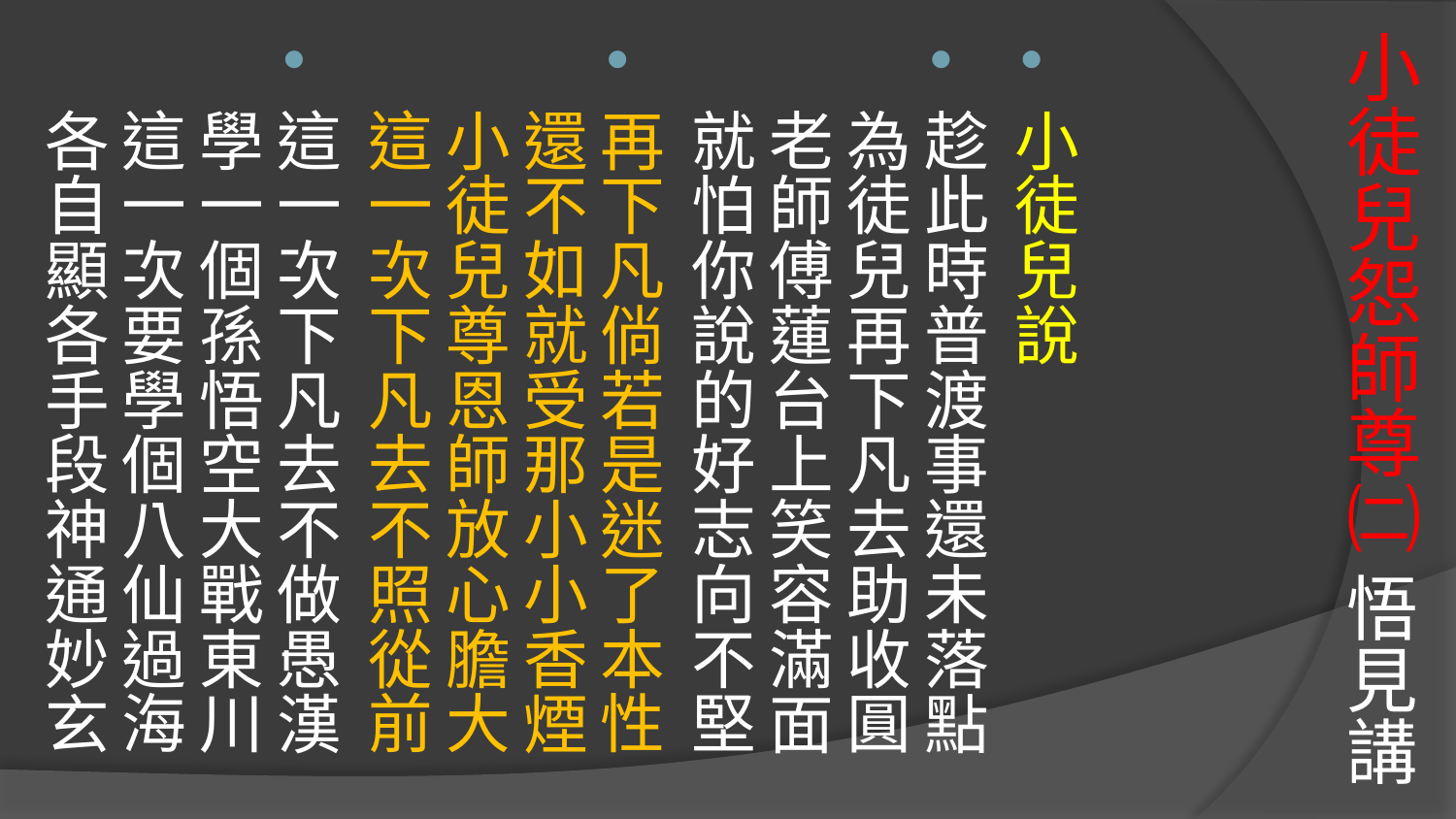

# 小徒兒怨師尊㈡ 悟見講
小徒兒說
趁此時普渡事還未落點
為徒兒再下凡去助收圓
老師傅蓮台上笑容滿面
就怕你說的好志向不堅
再下凡倘若是迷了本性
還不如就受那小小香煙
小徒兒尊恩師放心膽大
這一次下凡去不照從前
這一次下凡去不做愚漢
學一個孫悟空大戰東川
這一次要學個八仙過海
各自顯各手段神通妙玄